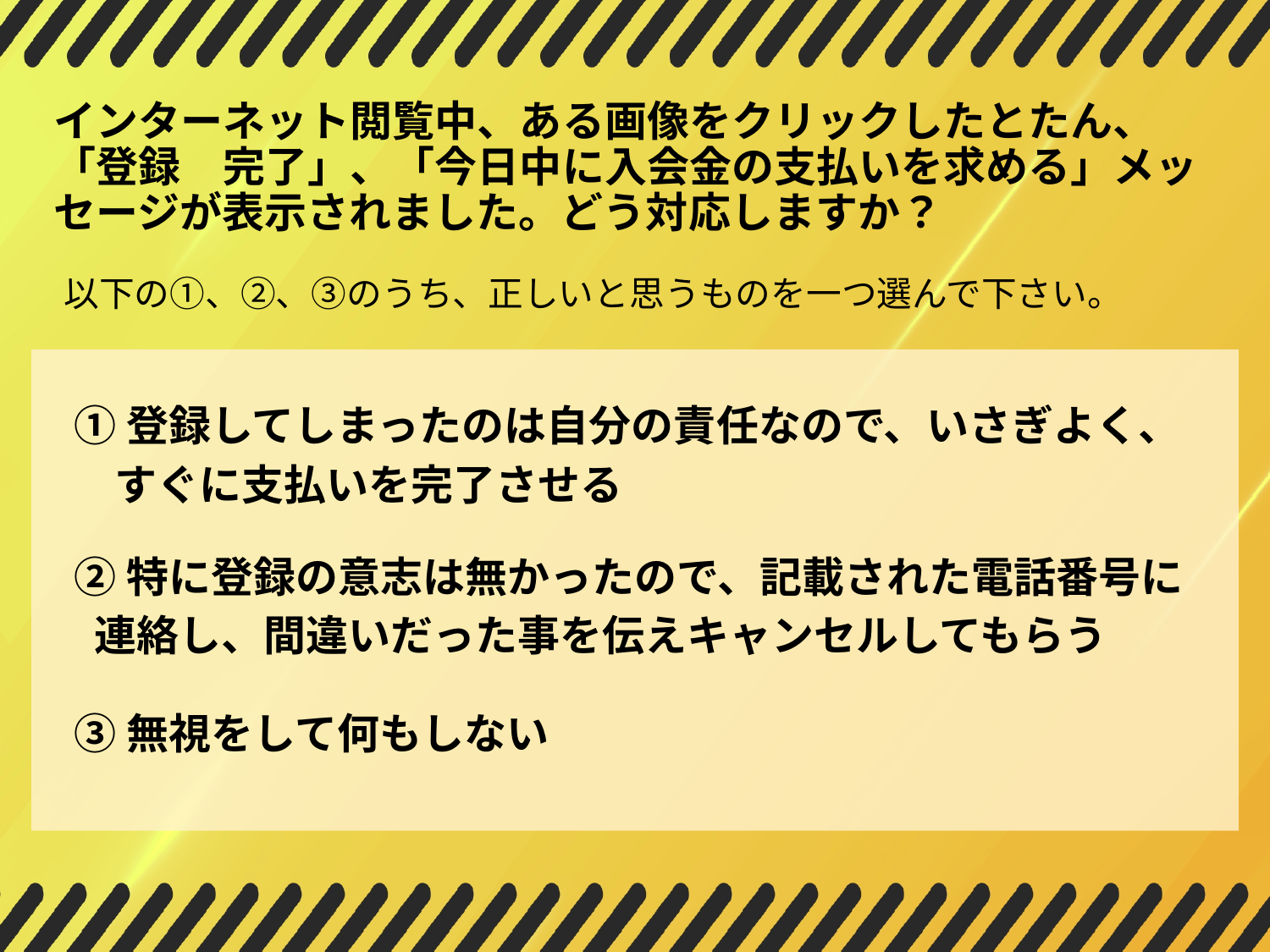

インターネット閲覧中、ある画像をクリックしたとたん、「登録　完了」、「今日中に入会金の支払いを求める」メッセージが表示されました。どう対応しますか？
以下の①、②、③のうち、正しいと思うものを一つ選んで下さい。

①登録してしまったのは自分の責任なので、いさぎよく、
すぐに支払いを完了させる
②特に登録の意志は無かったので、記載された電話番号に

連絡し、間違いだった事を伝えキャンセルしてもらう
③無視をして何もしない